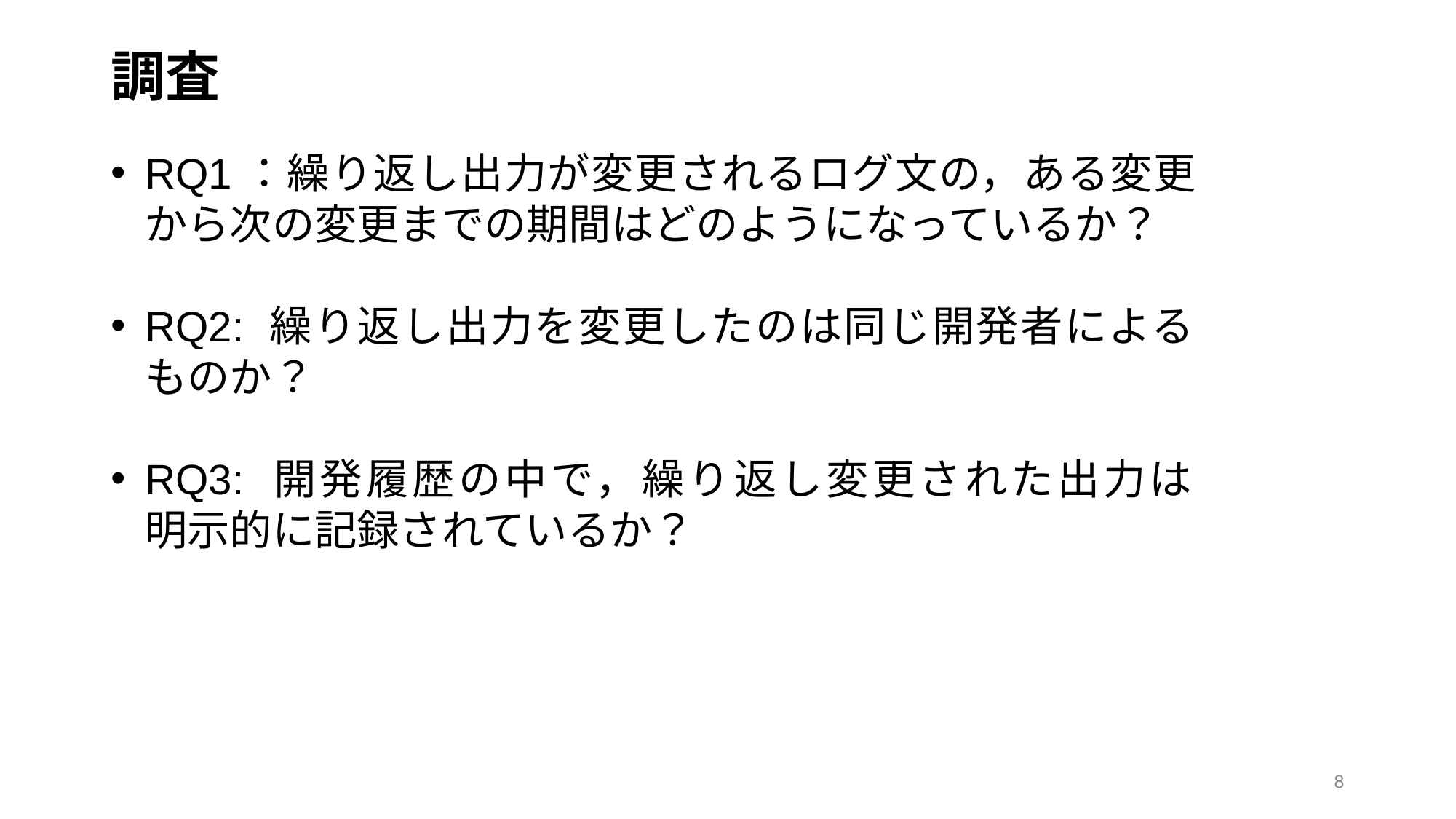

調査
RQ1：繰り返し出力が変更されるログ文の，ある変更から次の変更までの期間はどのようになっているか？

RQ2: 繰り返し出力を変更したのは同じ開発者による
ものか？

RQ3: 開発履歴の中で，繰り返し変更された出力は
明示的に記録されているか？
8